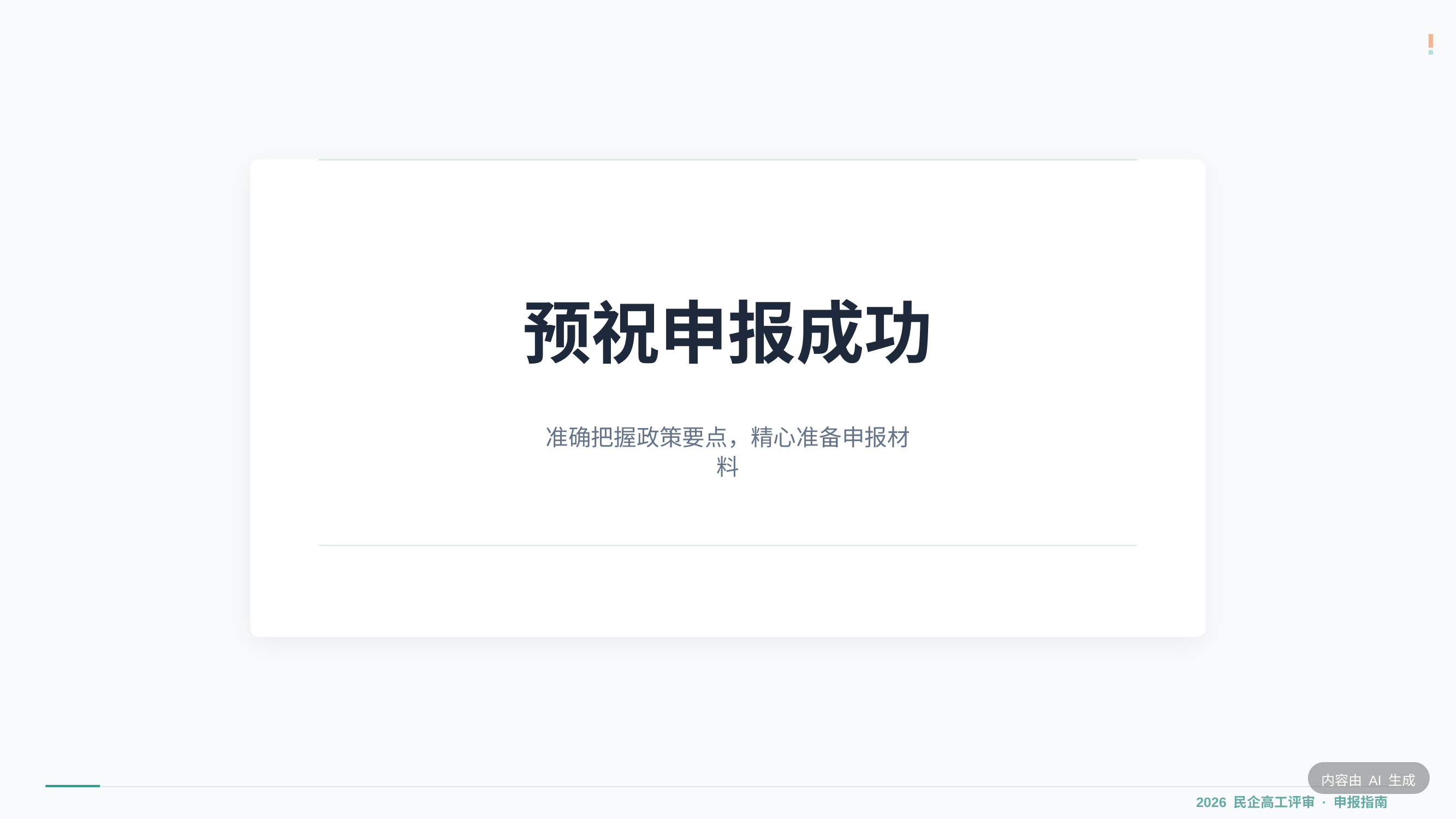

预祝申报成功
准确把握政策要点，精心准备申报材料

内容由 AI 生成

# 2026 民企高工评审 · 申报指南